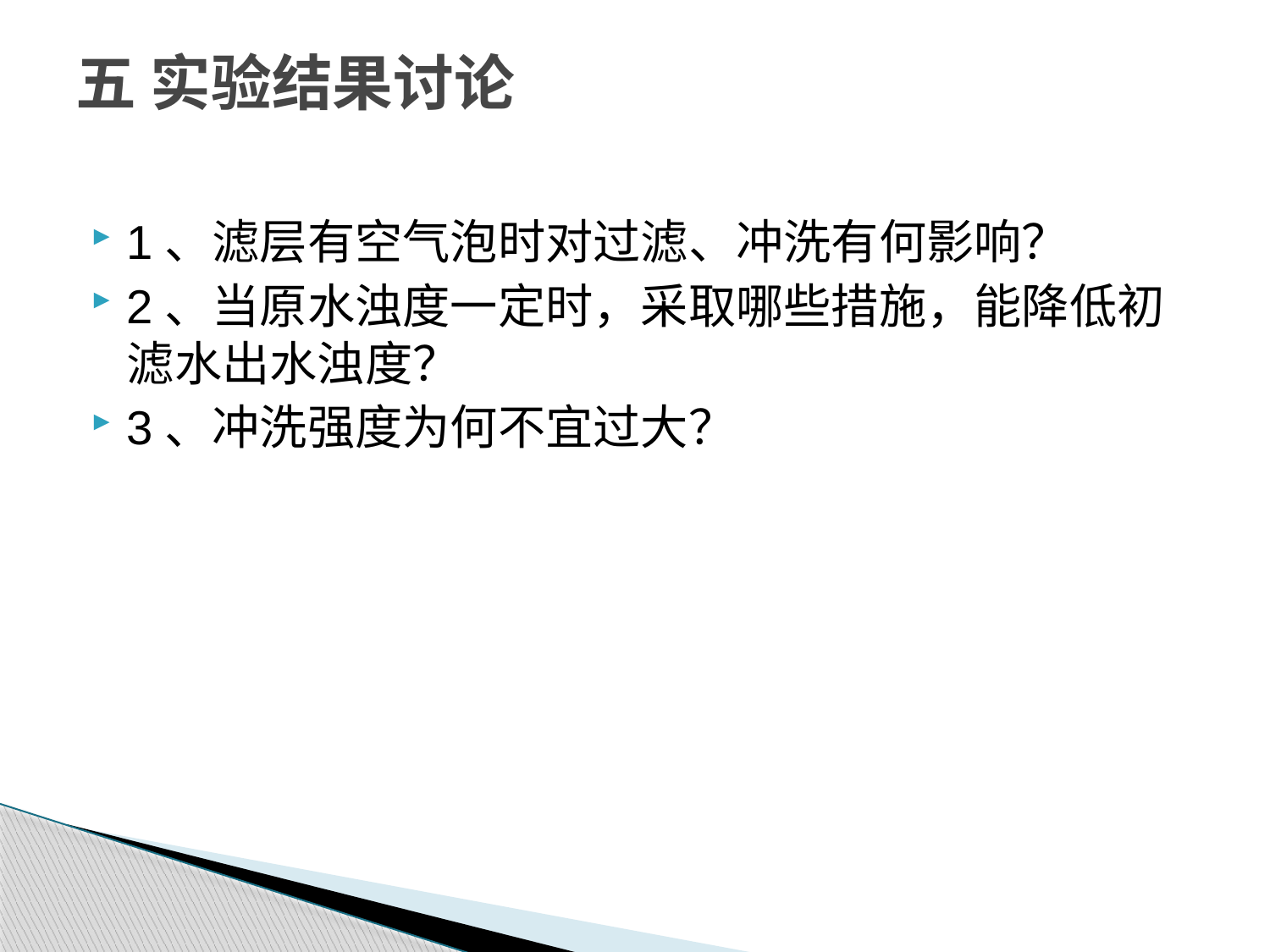

# 五 实验结果讨论
1、滤层有空气泡时对过滤、冲洗有何影响？
2、当原水浊度一定时，采取哪些措施，能降低初滤水出水浊度？
3、冲洗强度为何不宜过大？